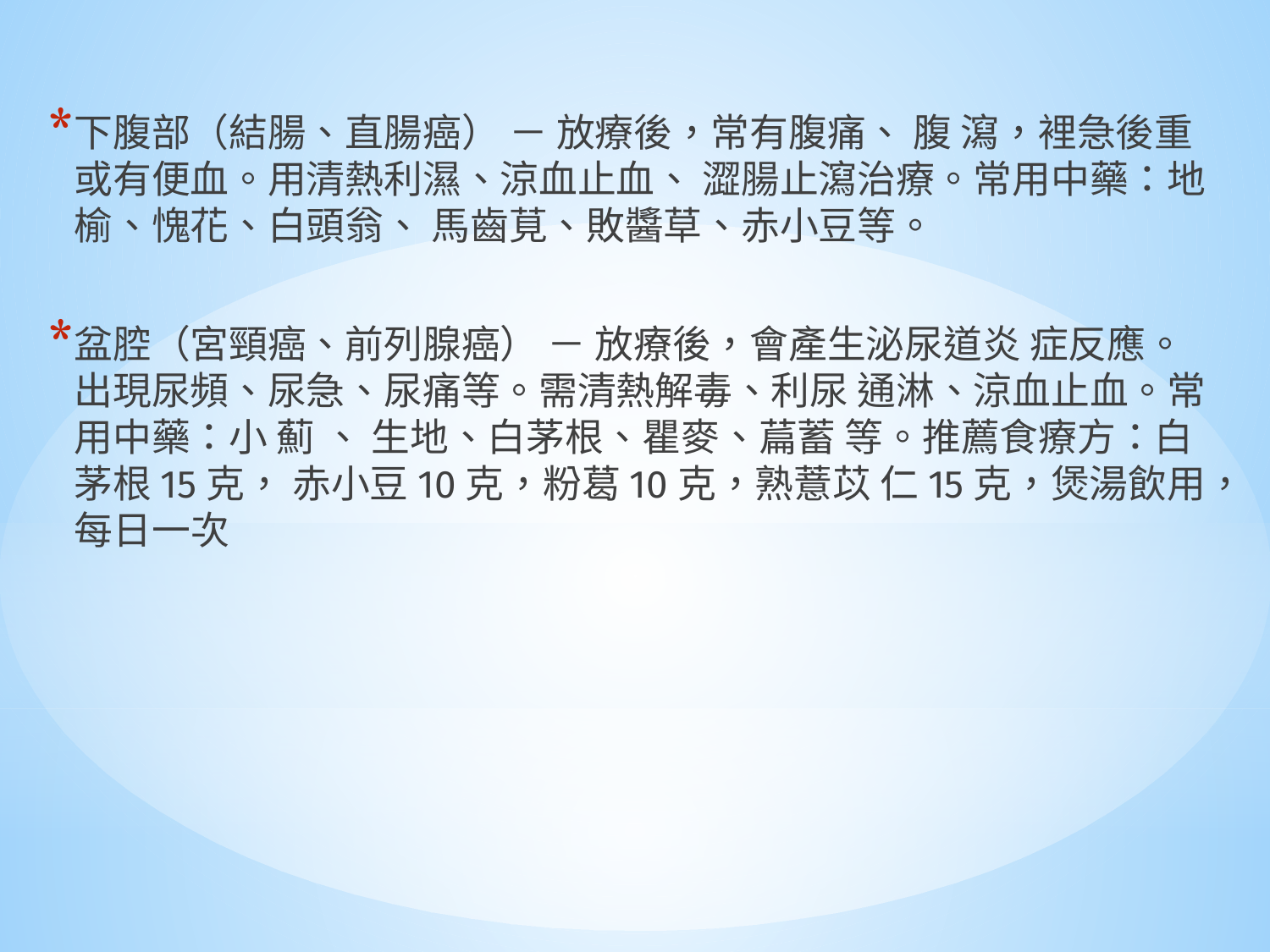

下腹部（結腸、直腸癌） － 放療後，常有腹痛、 腹 瀉，裡急後重或有便血。用清熱利濕、涼血止血、 澀腸止瀉治療。常用中藥：地榆、愧花、白頭翁、 馬齒莧、敗醬草、赤小豆等。

盆腔（宮頸癌、前列腺癌） － 放療後，會產生泌尿道炎 症反應。出現尿頻、尿急、尿痛等。需清熱解毒、利尿 通淋、涼血止血。常用中藥：小 薊 、 生地、白茅根、瞿麥、萹蓄 等。推薦食療方：白茅根15克， 赤小豆10克，粉葛10克，熟薏苡 仁15克，煲湯飲用，每日一次
#